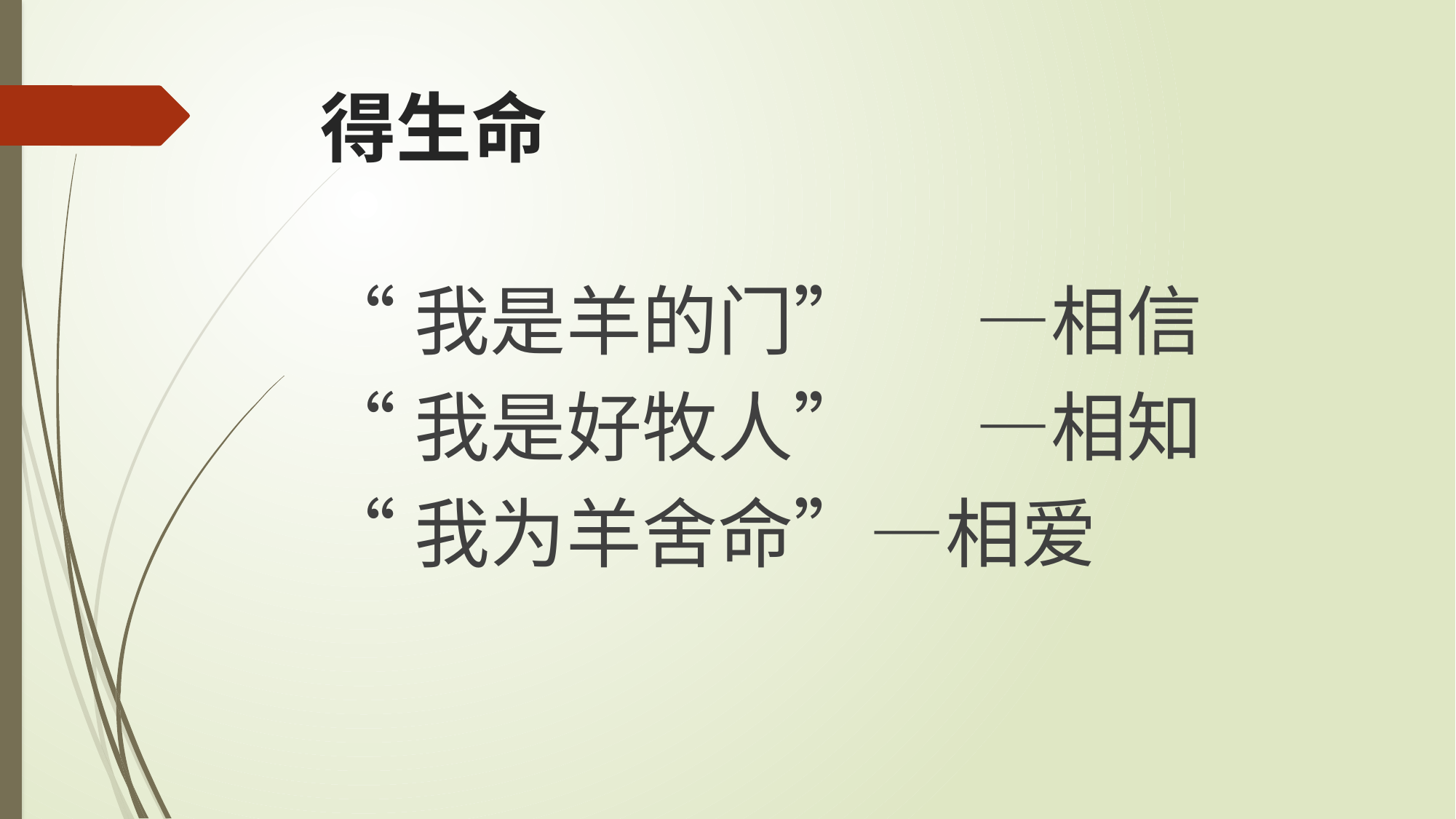

# 得生命
“我是羊的门”	—相信
“我是好牧人”	—相知
“我为羊舍命”—相爱